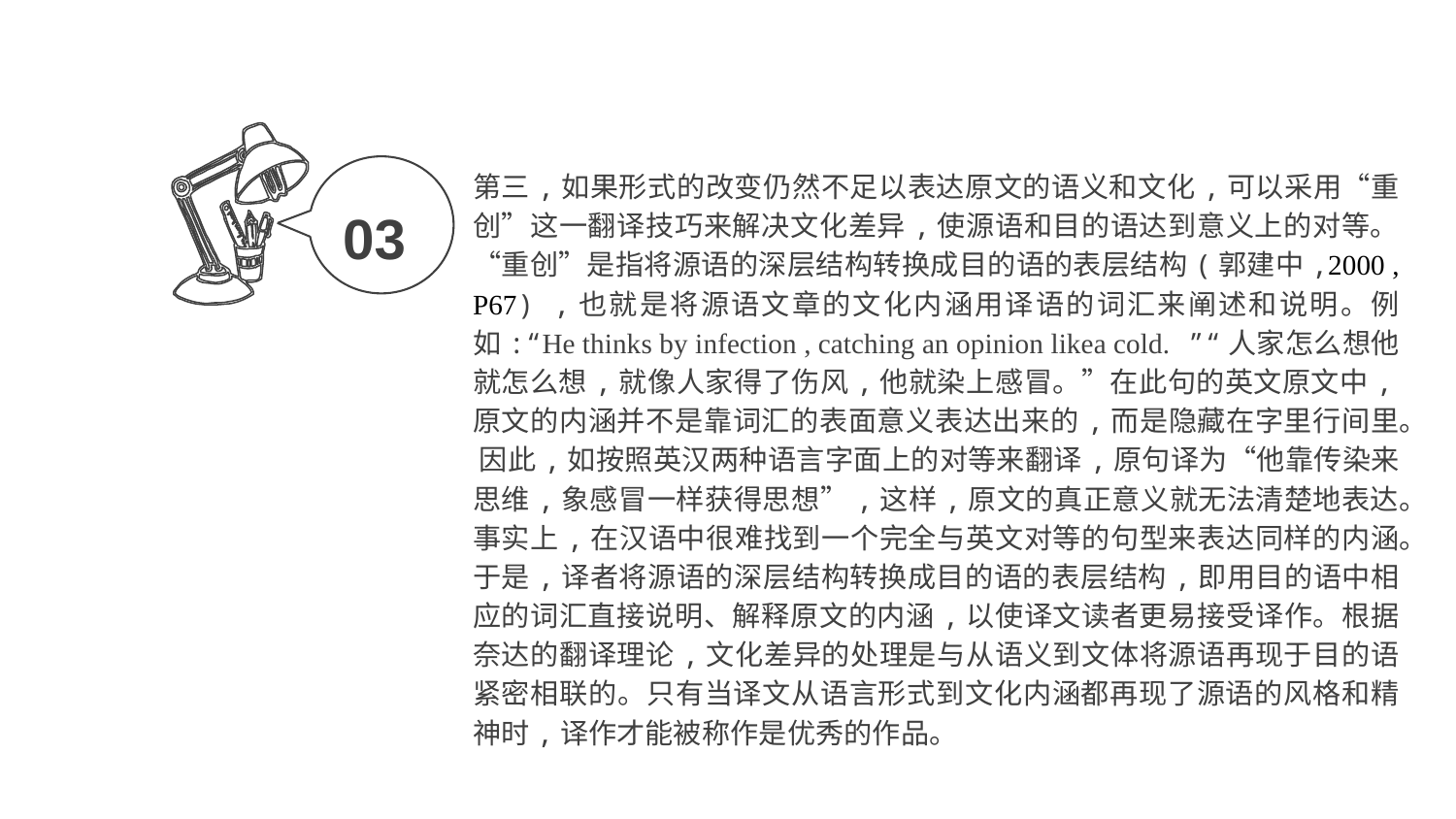

03
第三,如果形式的改变仍然不足以表达原文的语义和文化,可以采用“重创”这一翻译技巧来解决文化差异,使源语和目的语达到意义上的对等。“重创”是指将源语的深层结构转换成目的语的表层结构(郭建中,2000 , P67) ,也就是将源语文章的文化内涵用译语的词汇来阐述和说明。例如:“He thinks by infection , catching an opinion likea cold. ”“人家怎么想他就怎么想,就像人家得了伤风,他就染上感冒。”在此句的英文原文中,原文的内涵并不是靠词汇的表面意义表达出来的,而是隐藏在字里行间里。 因此,如按照英汉两种语言字面上的对等来翻译,原句译为“他靠传染来思维,象感冒一样获得思想”,这样,原文的真正意义就无法清楚地表达。事实上,在汉语中很难找到一个完全与英文对等的句型来表达同样的内涵。于是,译者将源语的深层结构转换成目的语的表层结构,即用目的语中相应的词汇直接说明、解释原文的内涵,以使译文读者更易接受译作。根据奈达的翻译理论,文化差异的处理是与从语义到文体将源语再现于目的语紧密相联的。只有当译文从语言形式到文化内涵都再现了源语的风格和精神时,译作才能被称作是优秀的作品。